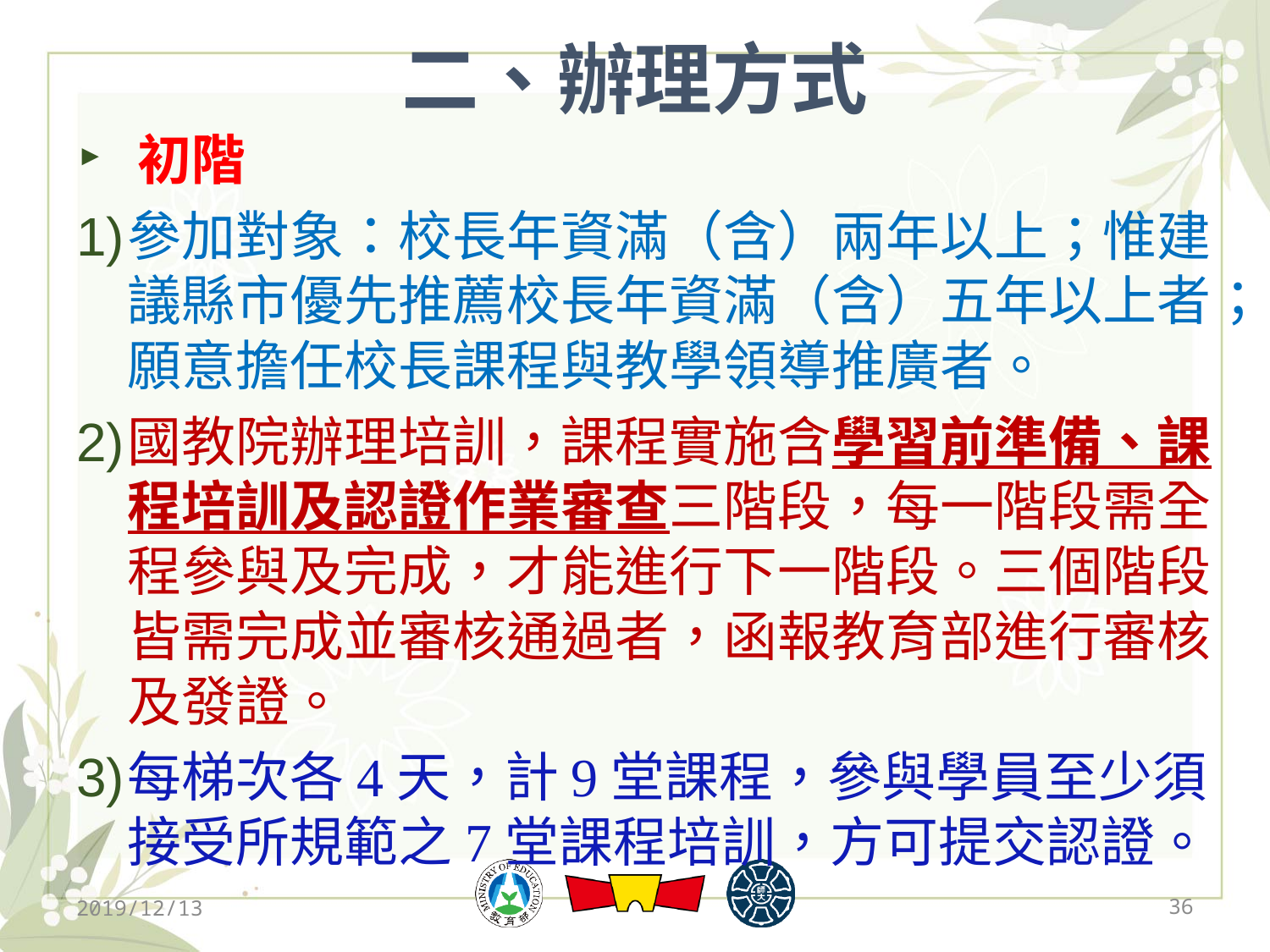

# 二、辦理方式
初階
參加對象：校長年資滿（含）兩年以上；惟建議縣市優先推薦校長年資滿（含）五年以上者；願意擔任校長課程與教學領導推廣者。
國教院辦理培訓，課程實施含學習前準備、課程培訓及認證作業審查三階段，每一階段需全程參與及完成，才能進行下一階段。三個階段皆需完成並審核通過者，函報教育部進行審核及發證。
每梯次各4天，計9堂課程，參與學員至少須接受所規範之7堂課程培訓，方可提交認證。
2019/12/13
36